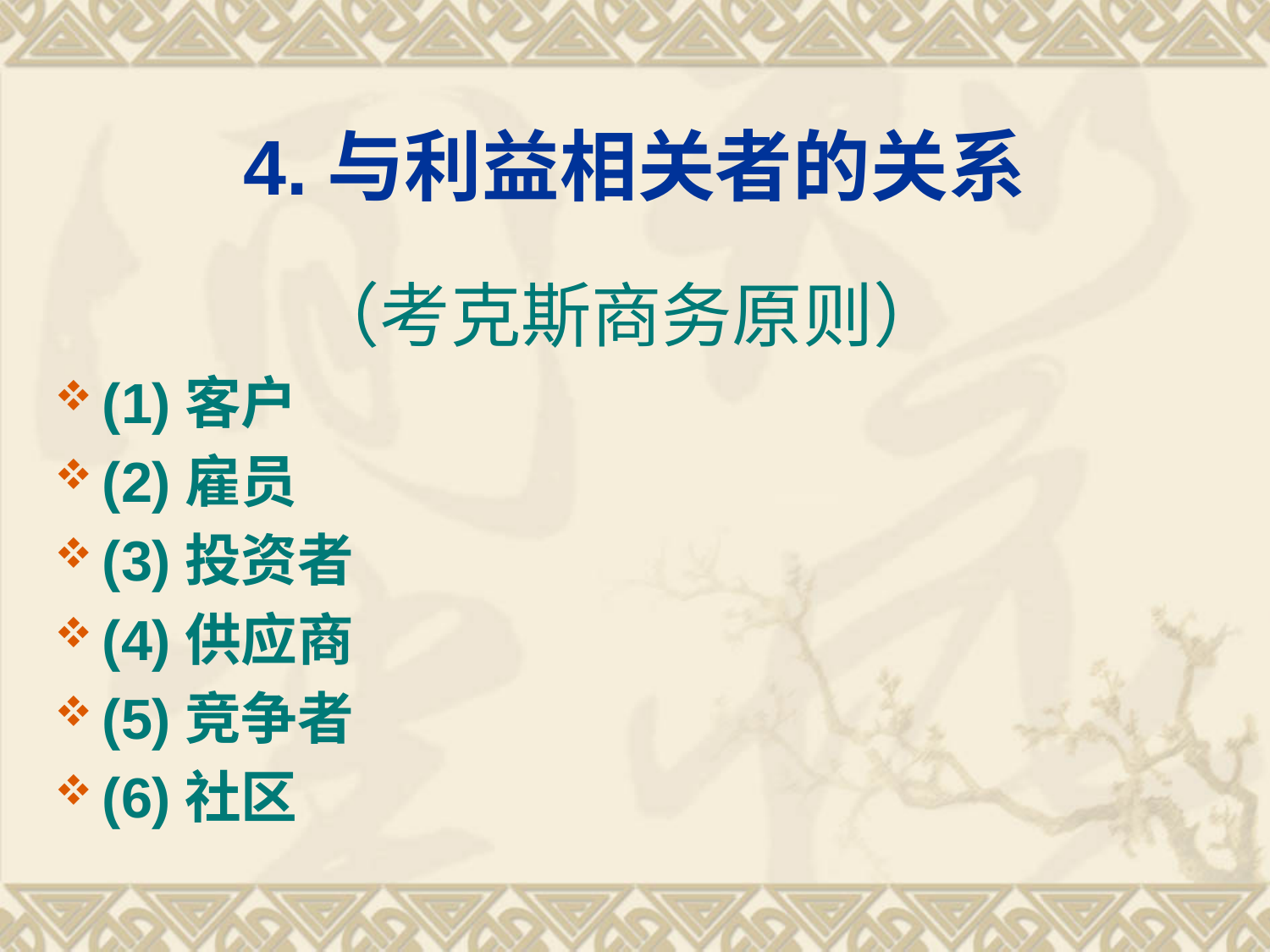

（考克斯商务原则）
(1)客户
(2)雇员
(3)投资者
(4)供应商
(5)竞争者
(6)社区
4.与利益相关者的关系